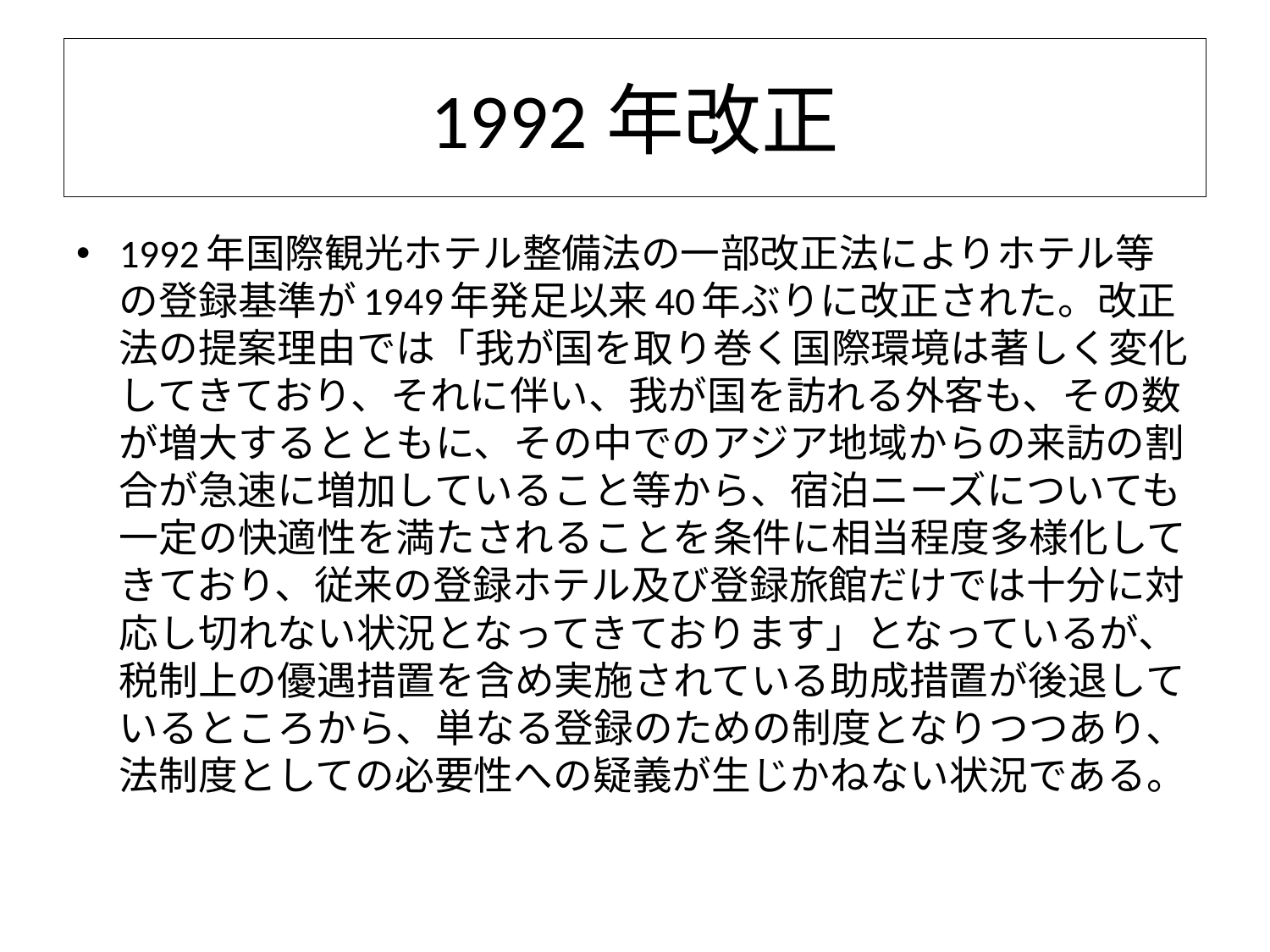

# 1992年改正
1992年国際観光ホテル整備法の一部改正法によりホテル等の登録基準が1949年発足以来40年ぶりに改正された。改正法の提案理由では「我が国を取り巻く国際環境は著しく変化してきており、それに伴い、我が国を訪れる外客も、その数が増大するとともに、その中でのアジア地域からの来訪の割合が急速に増加していること等から、宿泊ニーズについても一定の快適性を満たされることを条件に相当程度多様化してきており、従来の登録ホテル及び登録旅館だけでは十分に対応し切れない状況となってきております」となっているが、税制上の優遇措置を含め実施されている助成措置が後退しているところから、単なる登録のための制度となりつつあり、法制度としての必要性への疑義が生じかねない状況である。